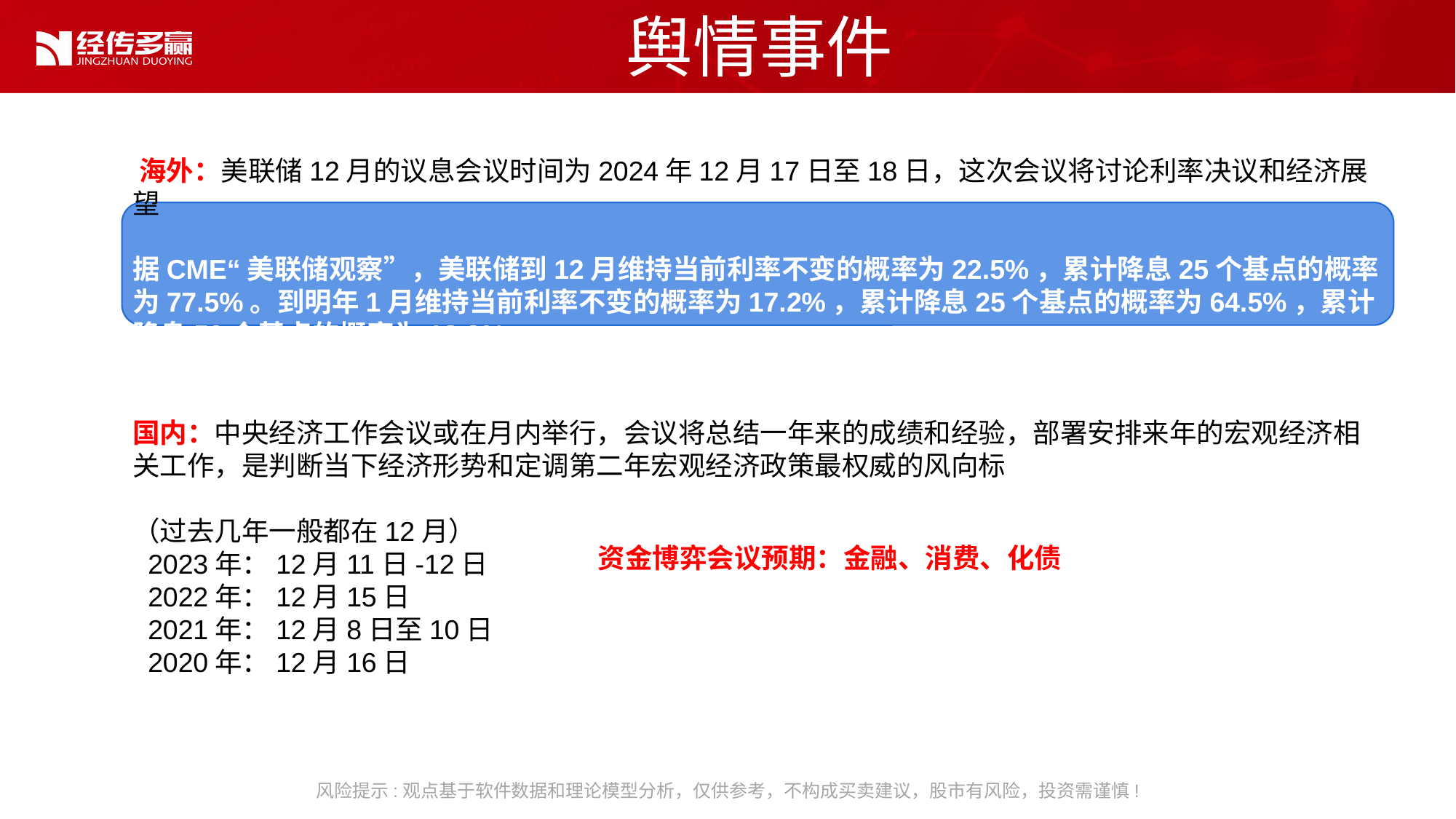

舆情事件
‌海外：美联储12月的议息会议时间为2024年12月17日至18日‌，这次会议将讨论利率决议和经济展望‌

据CME“美联储观察”，美联储到12月维持当前利率不变的概率为22.5%，累计降息25个基点的概率为77.5%。到明年1月维持当前利率不变的概率为17.2%，累计降息25个基点的概率为64.5%，累计降息50个基点的概率为18.2%

国内：中央经济工作会议或在月内举行，会议将总结一年来的成绩和经验，部署安排来年的宏观经济相关工作，是判断当下经济形势和定调第二年宏观经济政策最权威的风向标

（过去几年一般都在12月）
  2023年：12月11日-12日
  2022年：12月15日
  2021年：12月8日至10日
  2020年：12月16日

财联社10月15日电，据韩国媒体15日报道，朝鲜炸毁韩朝边境部分道路
资金博弈会议预期：金融、消费、化债
风险提示:观点基于软件数据和理论模型分析，仅供参考，不构成买卖建议，股市有风险，投资需谨慎!